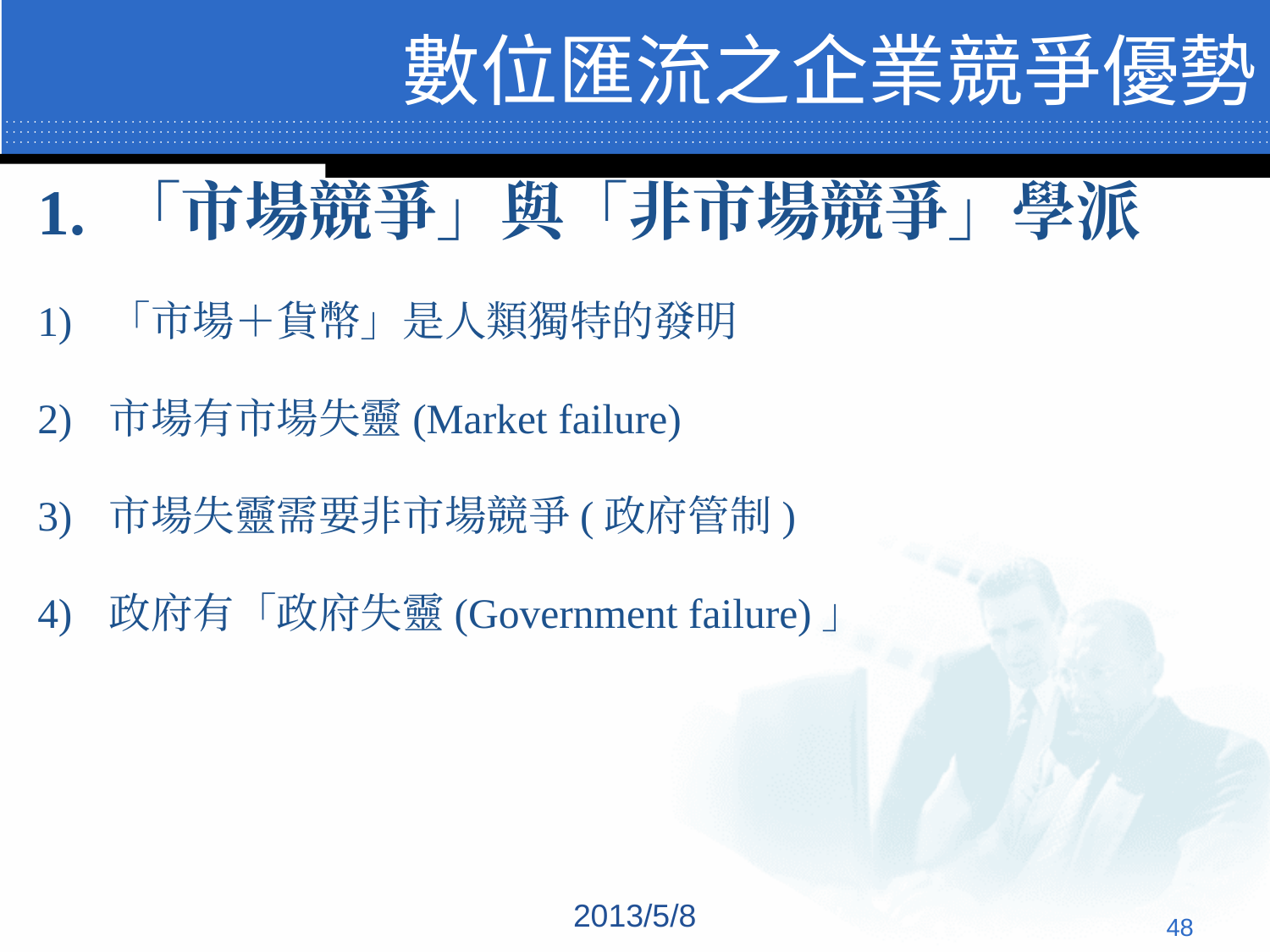

# 數位匯流之企業競爭優勢
1. 「市場競爭」與「非市場競爭」學派

「市場＋貨幣」是人類獨特的發明

市場有市場失靈(Market failure)

市場失靈需要非市場競爭(政府管制)

政府有「政府失靈(Government failure)」

2013/5/8
48